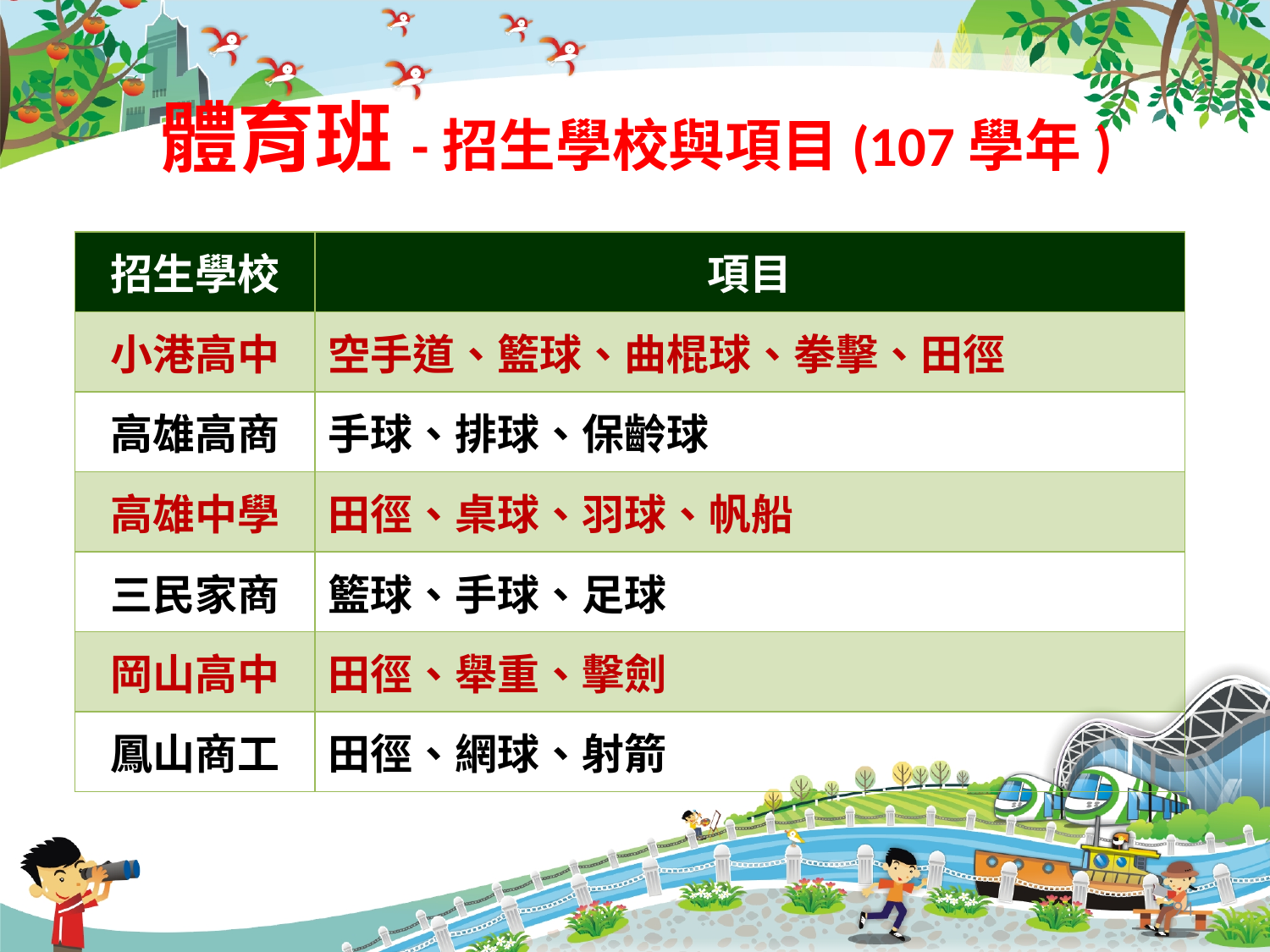

# 體育班-招生學校與項目(107學年)
| 招生學校 | 項目 |
| --- | --- |
| 小港高中 | 空手道、籃球、曲棍球、拳擊、田徑 |
| 高雄高商 | 手球、排球、保齡球 |
| 高雄中學 | 田徑、桌球、羽球、帆船 |
| 三民家商 | 籃球、手球、足球 |
| 岡山高中 | 田徑、舉重、擊劍 |
| 鳳山商工 | 田徑、網球、射箭 |
94